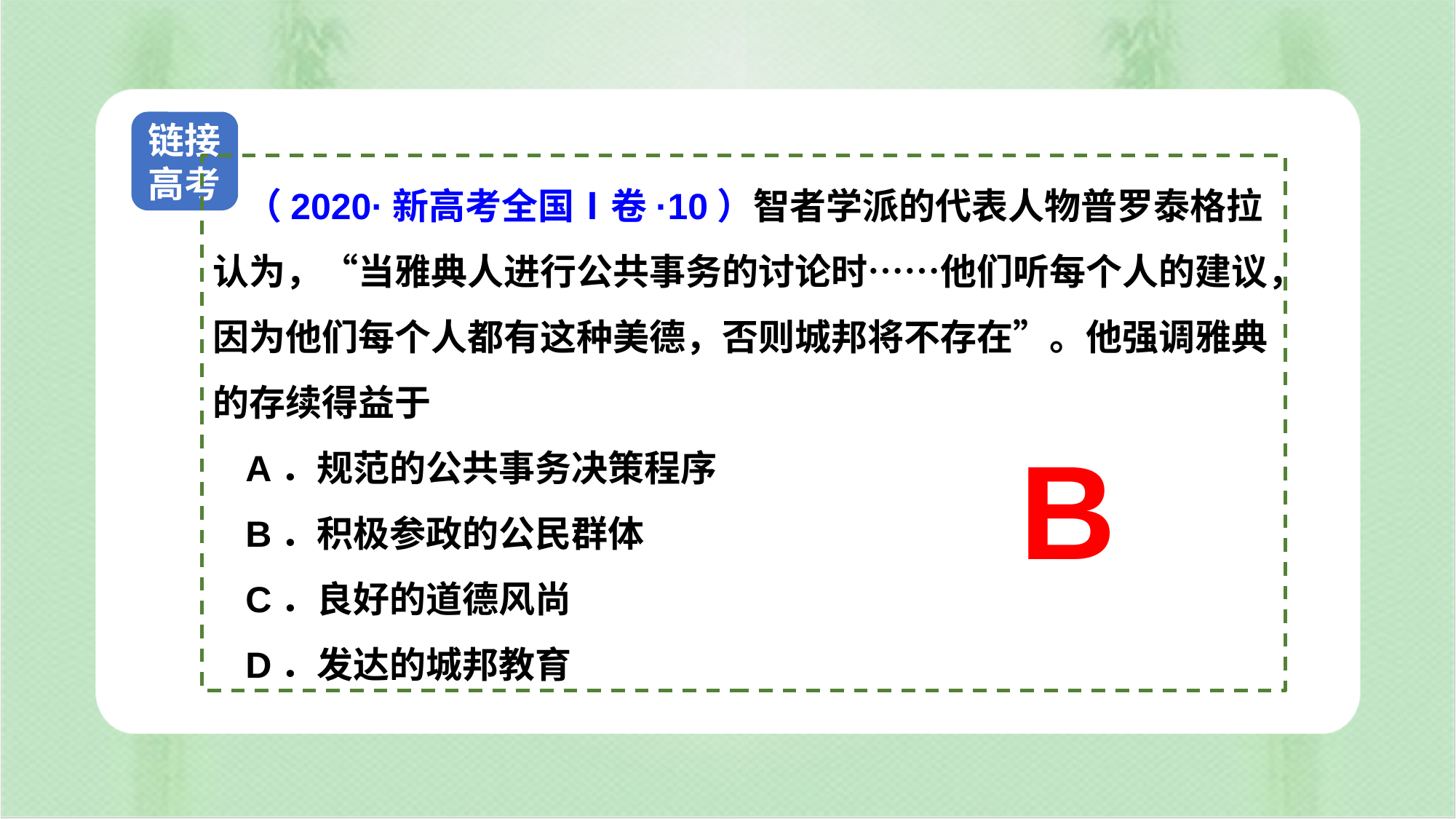

链接高考
（2020·新高考全国Ⅰ卷·10）智者学派的代表人物普罗泰格拉认为，“当雅典人进行公共事务的讨论时……他们听每个人的建议，因为他们每个人都有这种美德，否则城邦将不存在”。他强调雅典的存续得益于
A．规范的公共事务决策程序
B．积极参政的公民群体
C．良好的道德风尚
D．发达的城邦教育
B